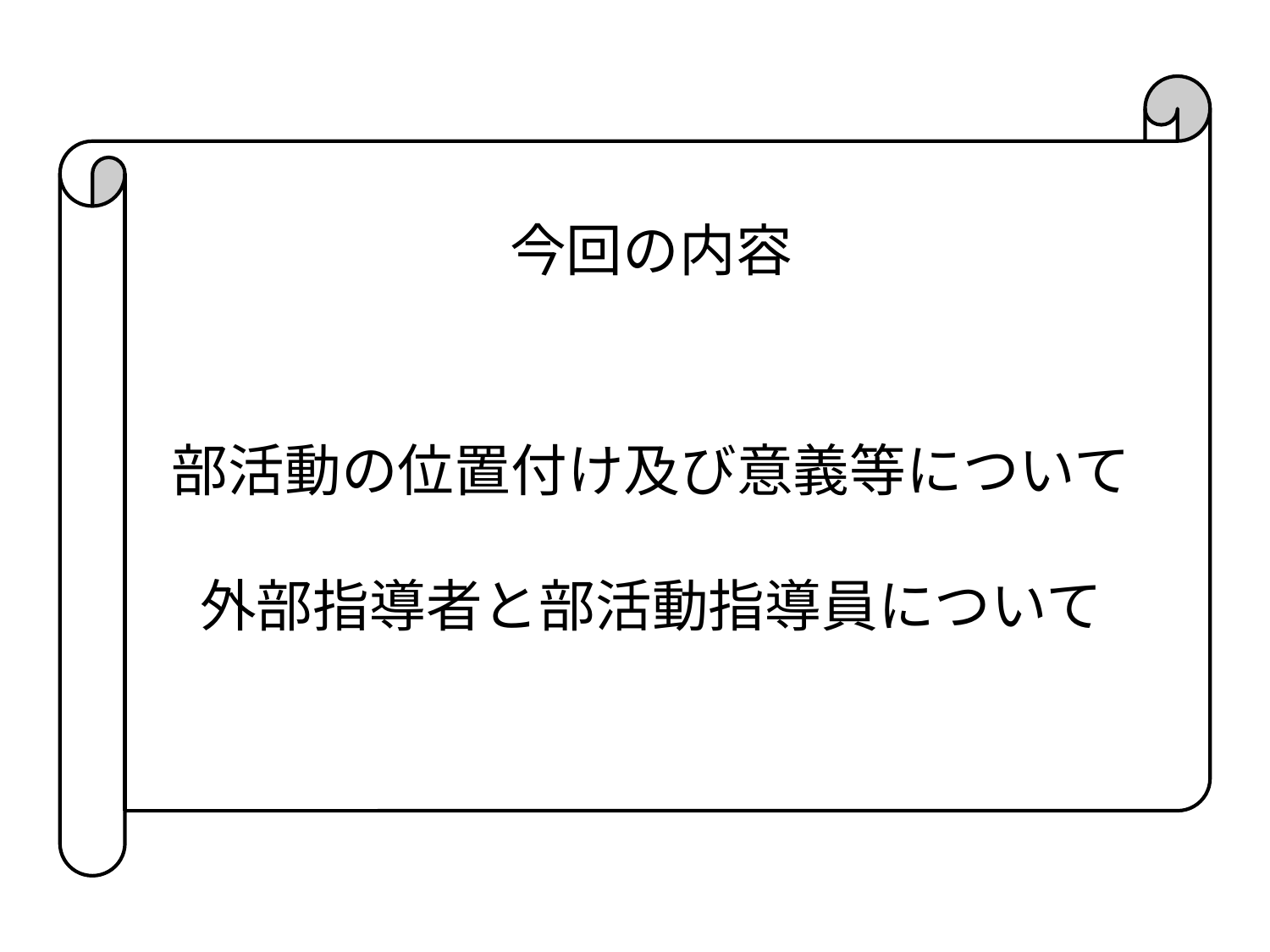

今回の内容

部活動の位置付け及び意義等について
外部指導者と部活動指導員について